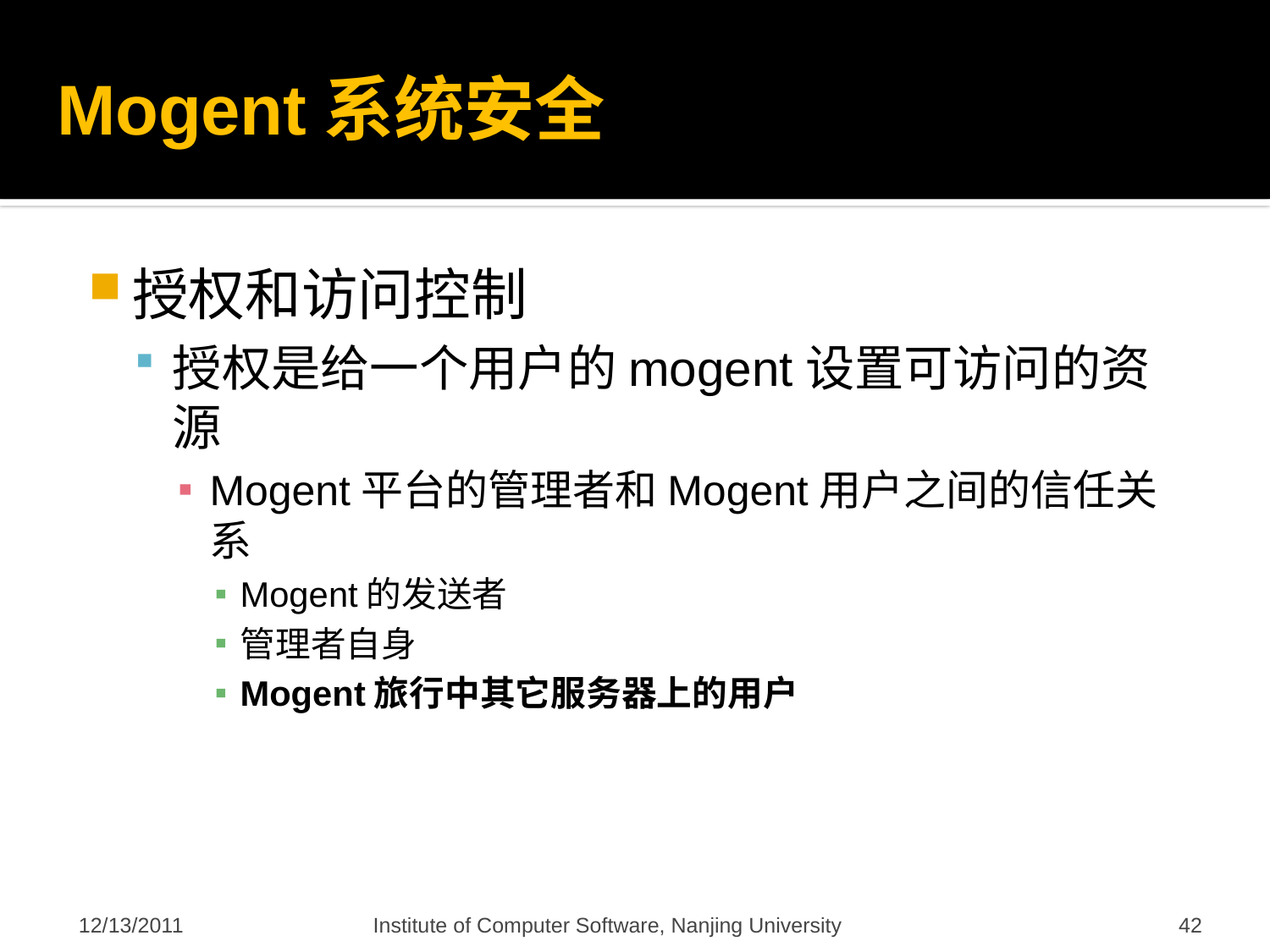

# Mogent系统安全
授权和访问控制
授权是给一个用户的mogent设置可访问的资源
Mogent平台的管理者和Mogent用户之间的信任关系
Mogent的发送者
管理者自身
Mogent旅行中其它服务器上的用户
42
12/13/2011
Institute of Computer Software, Nanjing University
42